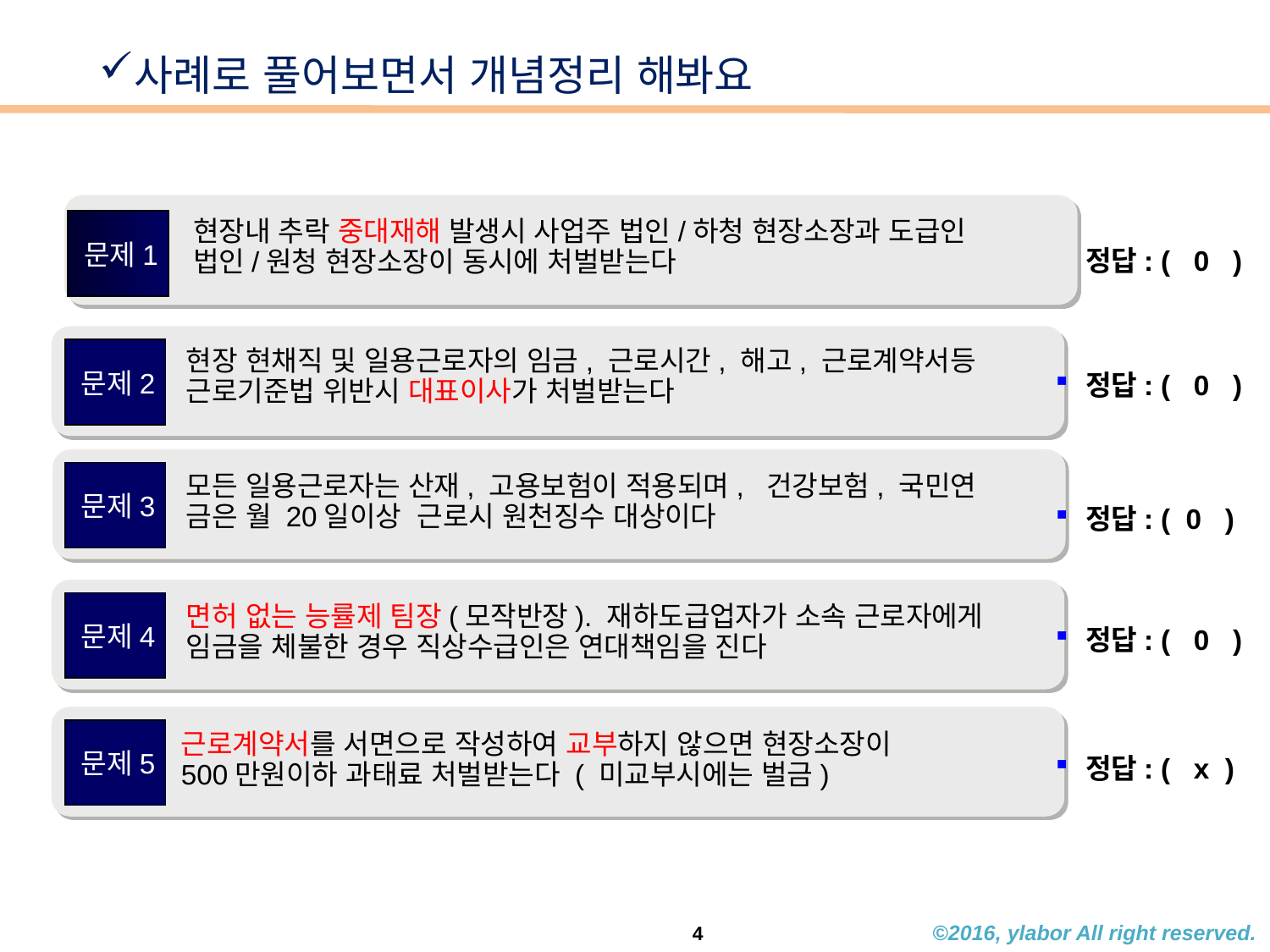

사례로 풀어보면서 개념정리 해봐요

현장내 추락 중대재해 발생시 사업주 법인/하청 현장소장과 도급인
법인/원청 현장소장이 동시에 처벌받는다
문제1
정답: (   0   )

현장 현채직 및 일용근로자의 임금, 근로시간, 해고, 근로계약서등
근로기준법 위반시 대표이사가 처벌받는다
문제2
정답: (   0   )

모든 일용근로자는 산재, 고용보험이 적용되며,  건강보험, 국민연
금은 월 20일이상  근로시 원천징수 대상이다
문제3
정답: (  0   )

면허 없는 능률제 팀장(모작반장). 재하도급업자가 소속 근로자에게
임금을 체불한 경우 직상수급인은 연대책임을 진다
문제4
정답: (   0   )

근로계약서를 서면으로 작성하여 교부하지 않으면 현장소장이
500만원이하 과태료 처벌받는다 ( 미교부시에는 벌금)
문제5
정답: (   x  )
4